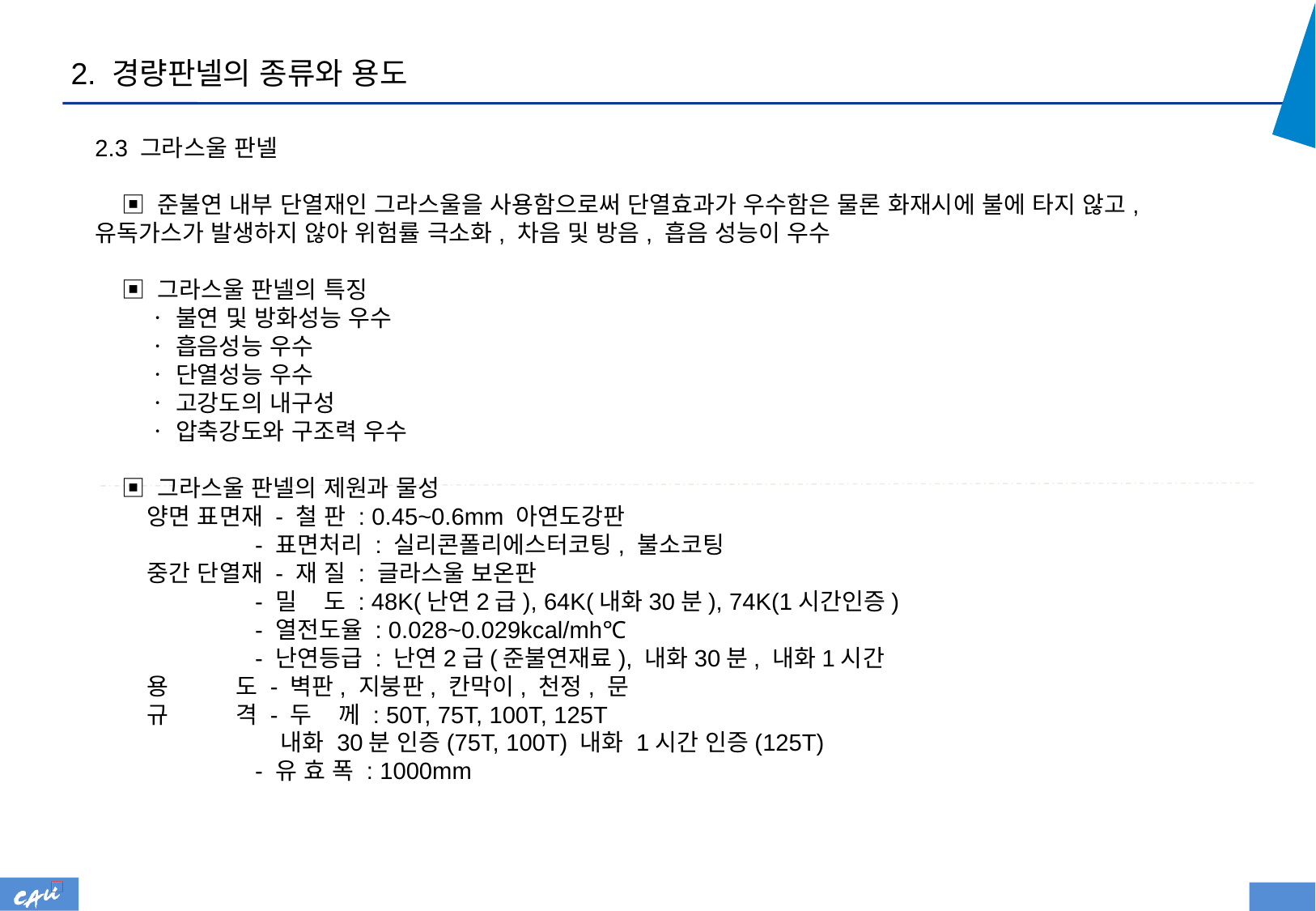

2. 경량판넬의 종류와 용도
2.3 그라스울 판넬

    ▣ 준불연 내부 단열재인 그라스울을 사용함으로써 단열효과가 우수함은 물론 화재시에 불에 타지 않고, 유독가스가 발생하지 않아 위험률 극소화, 차음 및 방음, 흡음 성능이 우수

    ▣ 그라스울 판넬의 특징
       ㆍ 불연 및 방화성능 우수
       ㆍ 흡음성능 우수
       ㆍ 단열성능 우수
       ㆍ 고강도의 내구성
       ㆍ 압축강도와 구조력 우수

    ▣ 그라스울 판넬의 제원과 물성
       양면 표면재 - 철 판 : 0.45~0.6mm 아연도강판
                        - 표면처리 : 실리콘폴리에스터코팅, 불소코팅
       중간 단열재 - 재 질 : 글라스울 보온판
                        - 밀    도 : 48K(난연2급), 64K(내화30분), 74K(1시간인증)
                        - 열전도율 : 0.028~0.029kcal/mh℃
                        - 난연등급 : 난연2급(준불연재료), 내화30분, 내화1시간
       용          도 - 벽판, 지붕판, 칸막이, 천정, 문
       규          격 - 두    께 : 50T, 75T, 100T, 125T
                           내화 30분 인증(75T, 100T) 내화 1시간 인증(125T)
                        - 유 효 폭 : 1000mm
5